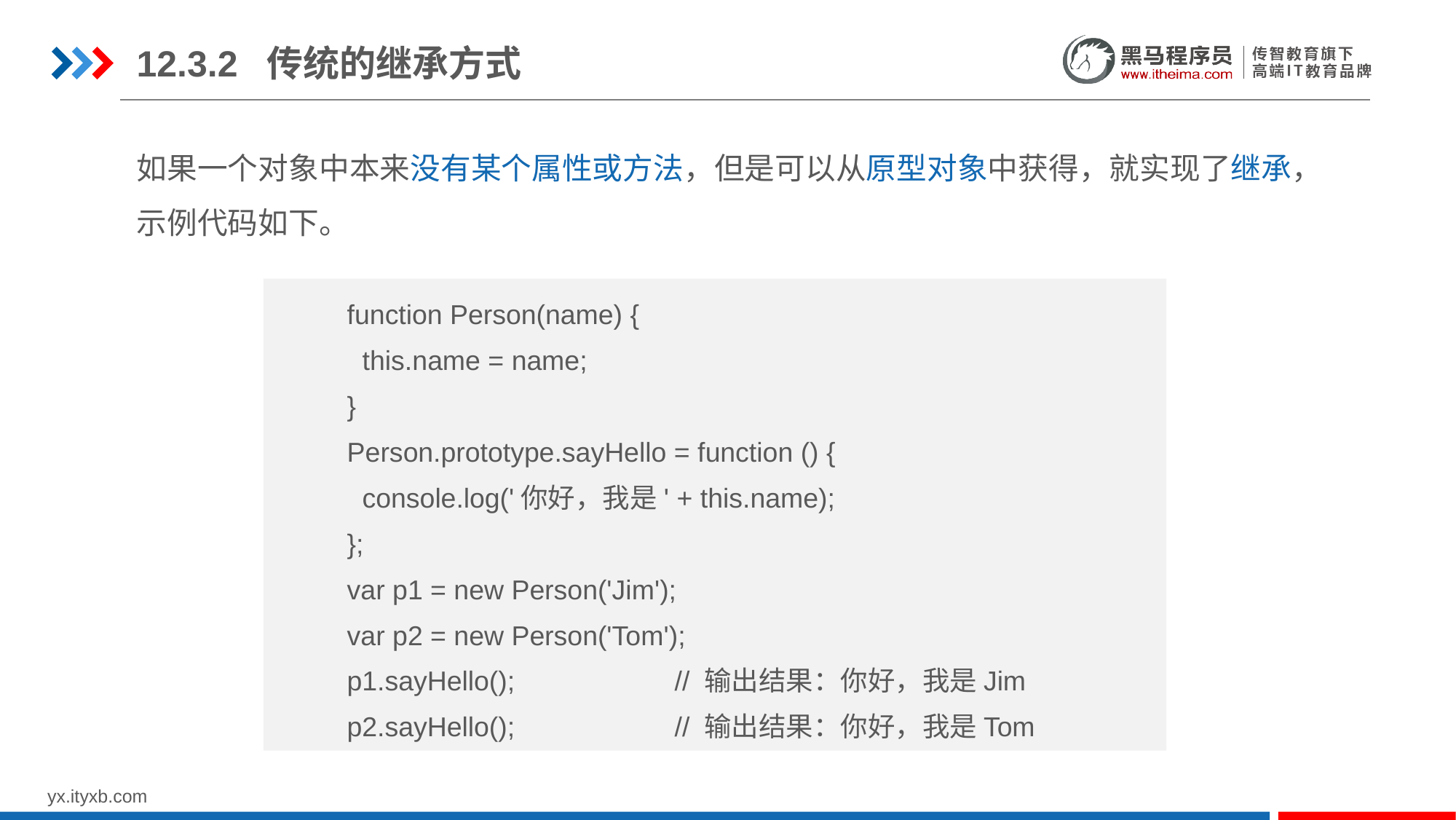

12.3.2  传统的继承方式
如果一个对象中本来没有某个属性或方法，但是可以从原型对象中获得，就实现了继承，示例代码如下。
function Person(name) {
  this.name = name;
}
Person.prototype.sayHello = function () {
  console.log('你好，我是' + this.name);
};
var p1 = new Person('Jim');
var p2 = new Person('Tom');
p1.sayHello();		// 输出结果：你好，我是Jim
p2.sayHello();		// 输出结果：你好，我是Tom